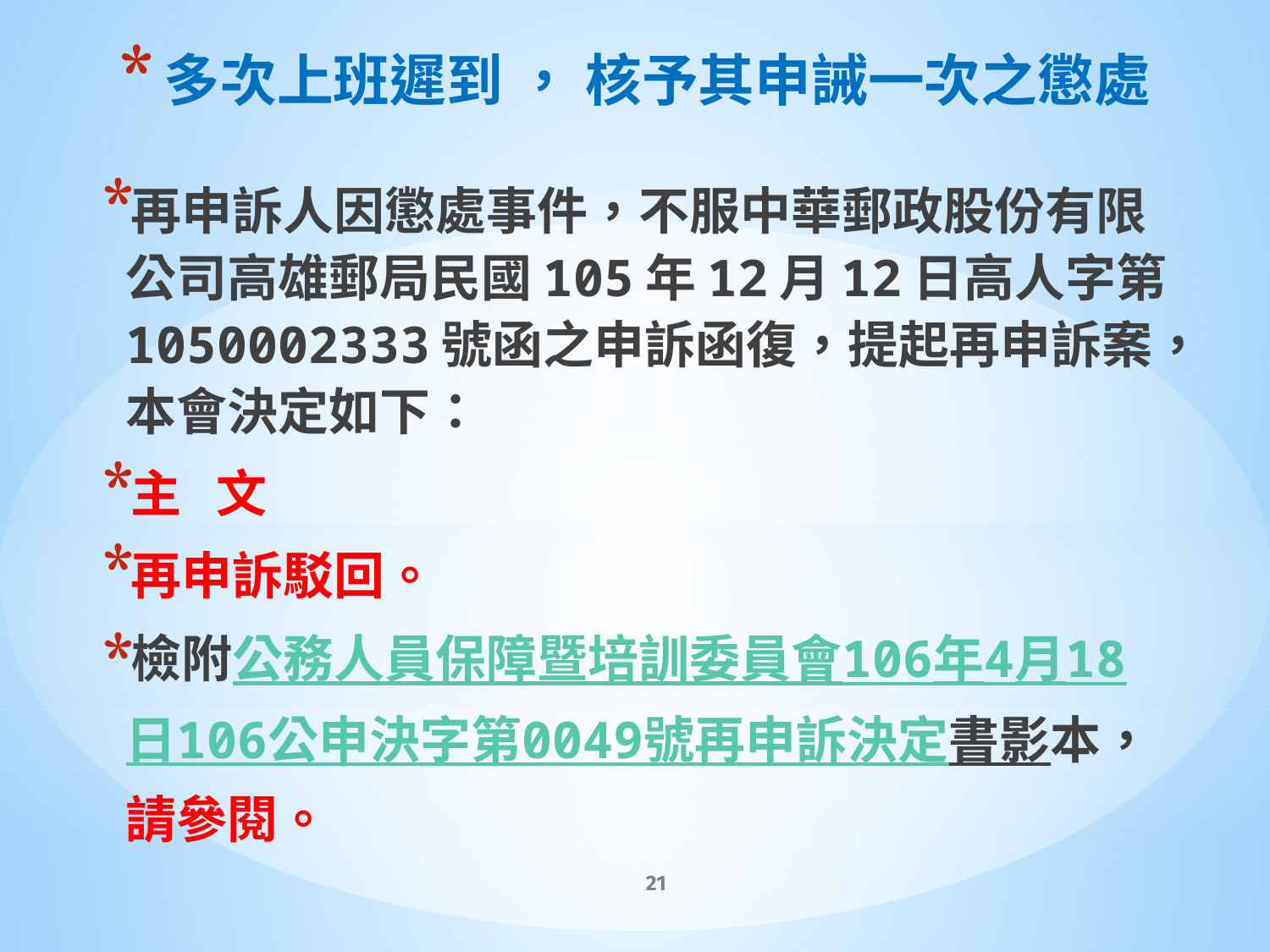

# 多次上班遲到 ， 核予其申誡一次之懲處
再申訴人因懲處事件，不服中華郵政股份有限公司高雄郵局民國105年12月12日高人字第1050002333號函之申訴函復，提起再申訴案，本會決定如下：
主   文
再申訴駁回。
檢附公務人員保障暨培訓委員會106年4月18日106公申決字第0049號再申訴決定書影本，請參閱。

21